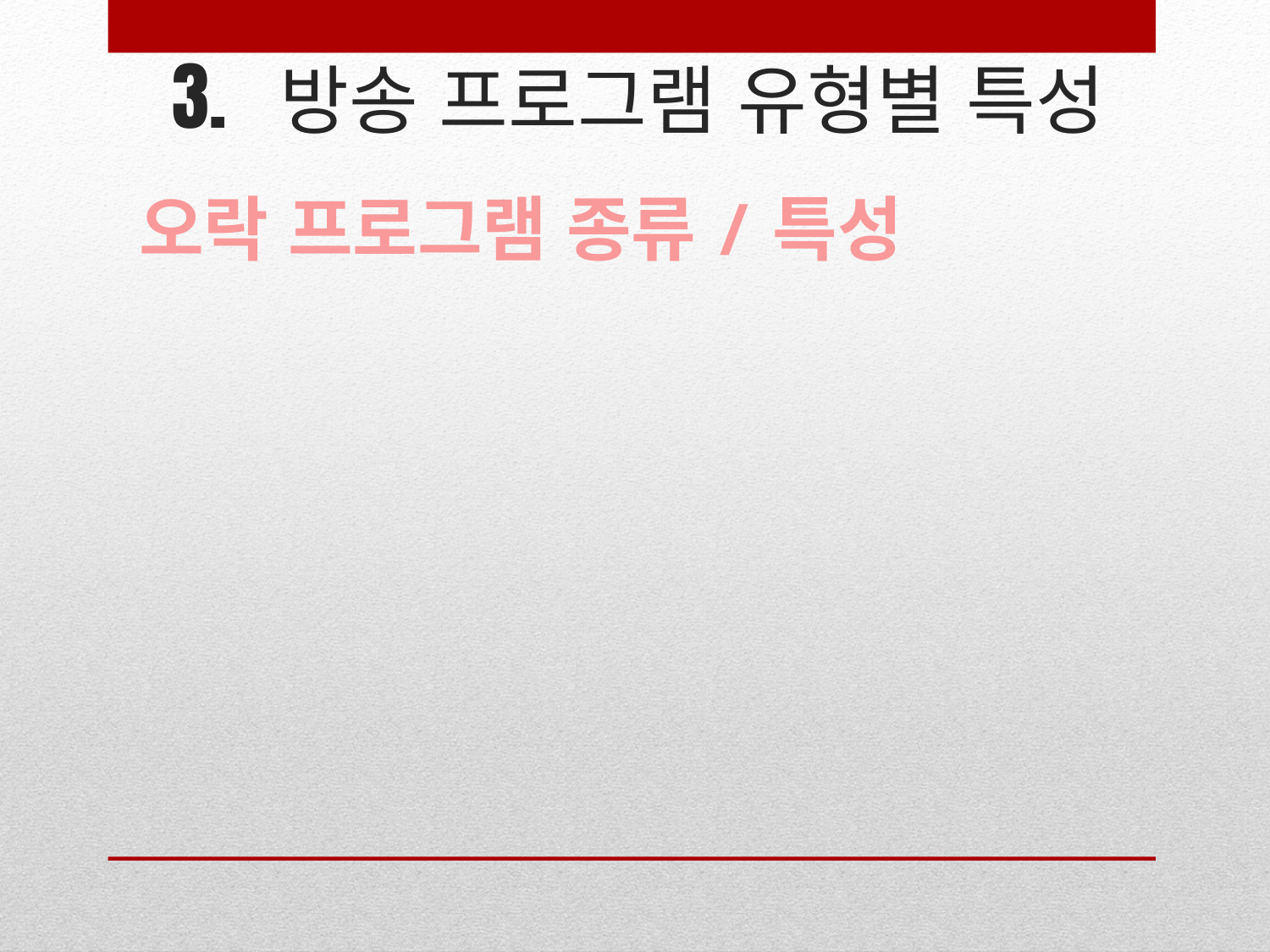

# 3.  방송 프로그램 유형별 특성

오락 프로그램 종류/특성